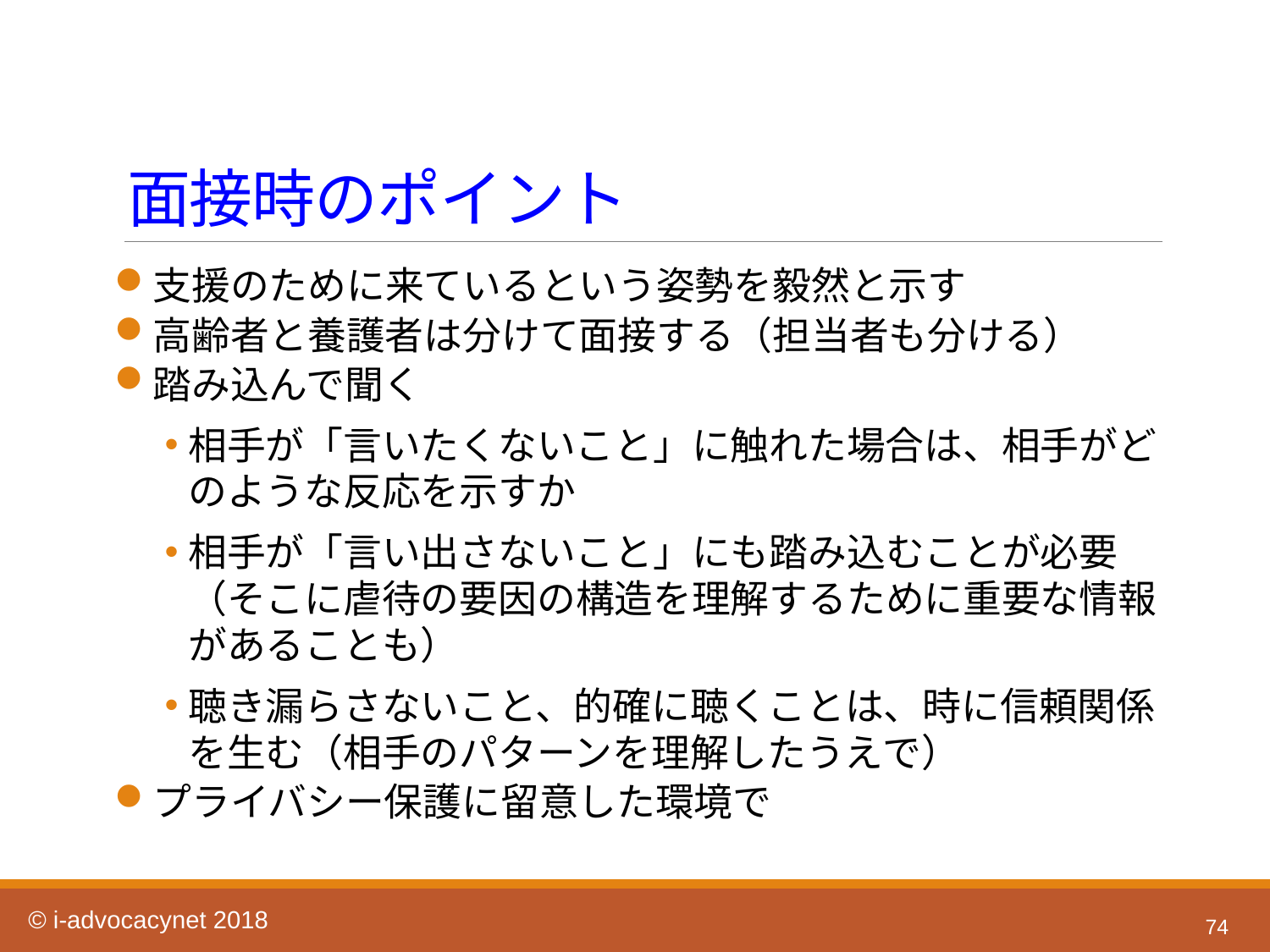

# 面接時のポイント
支援のために来ているという姿勢を毅然と示す
高齢者と養護者は分けて面接する（担当者も分ける）
踏み込んで聞く
相手が「言いたくないこと」に触れた場合は、相手がどのような反応を示すか
相手が「言い出さないこと」にも踏み込むことが必要（そこに虐待の要因の構造を理解するために重要な情報があることも）
聴き漏らさないこと、的確に聴くことは、時に信頼関係を生む（相手のパターンを理解したうえで）
プライバシー保護に留意した環境で
74